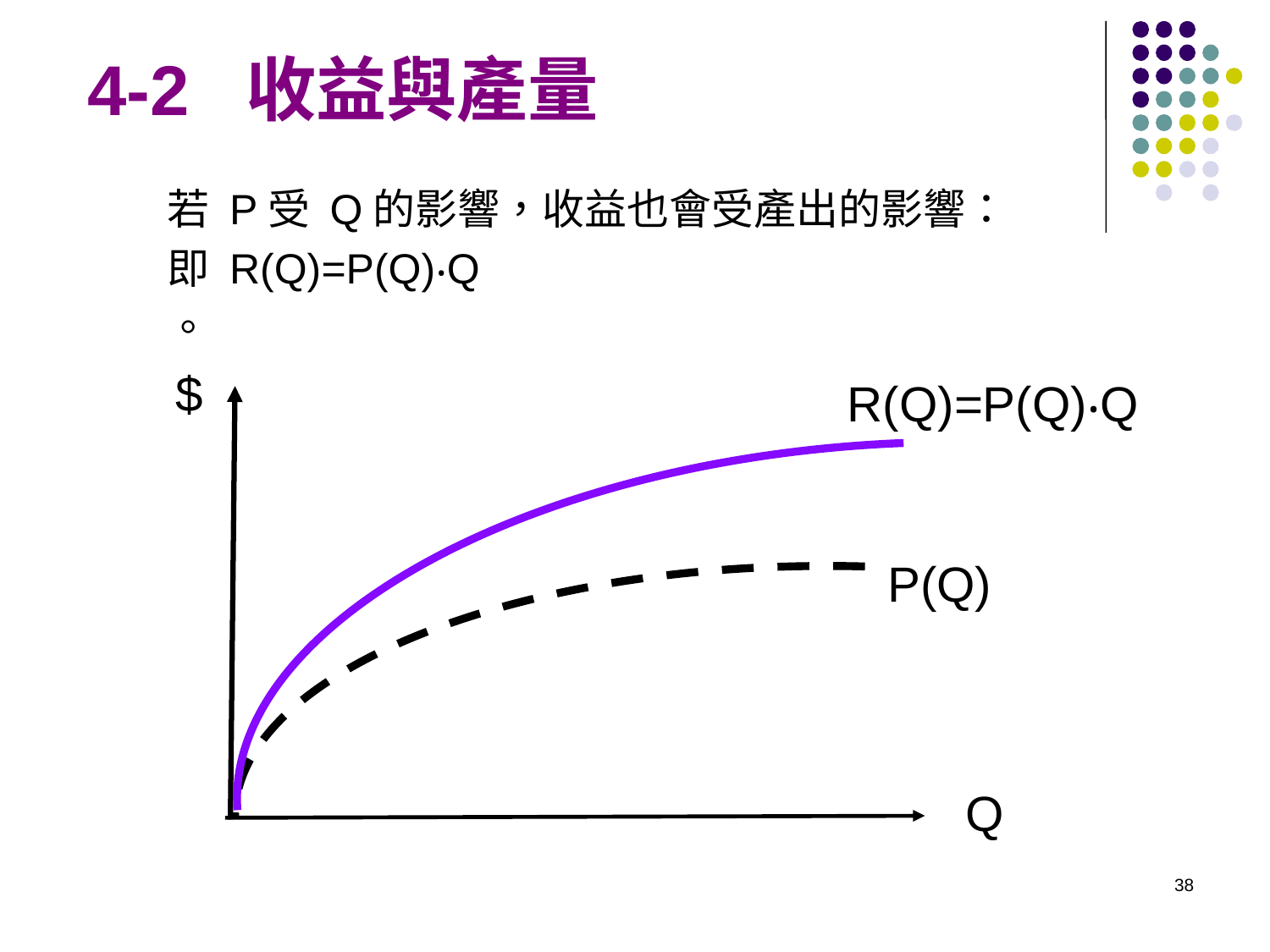

# 4-2  收益與產量
若 P受 Q的影響，收益也會受產出的影響：
即 R(Q)=P(Q)‧Q
。

$
R(Q)=P(Q)‧Q

P(Q)

Q

38